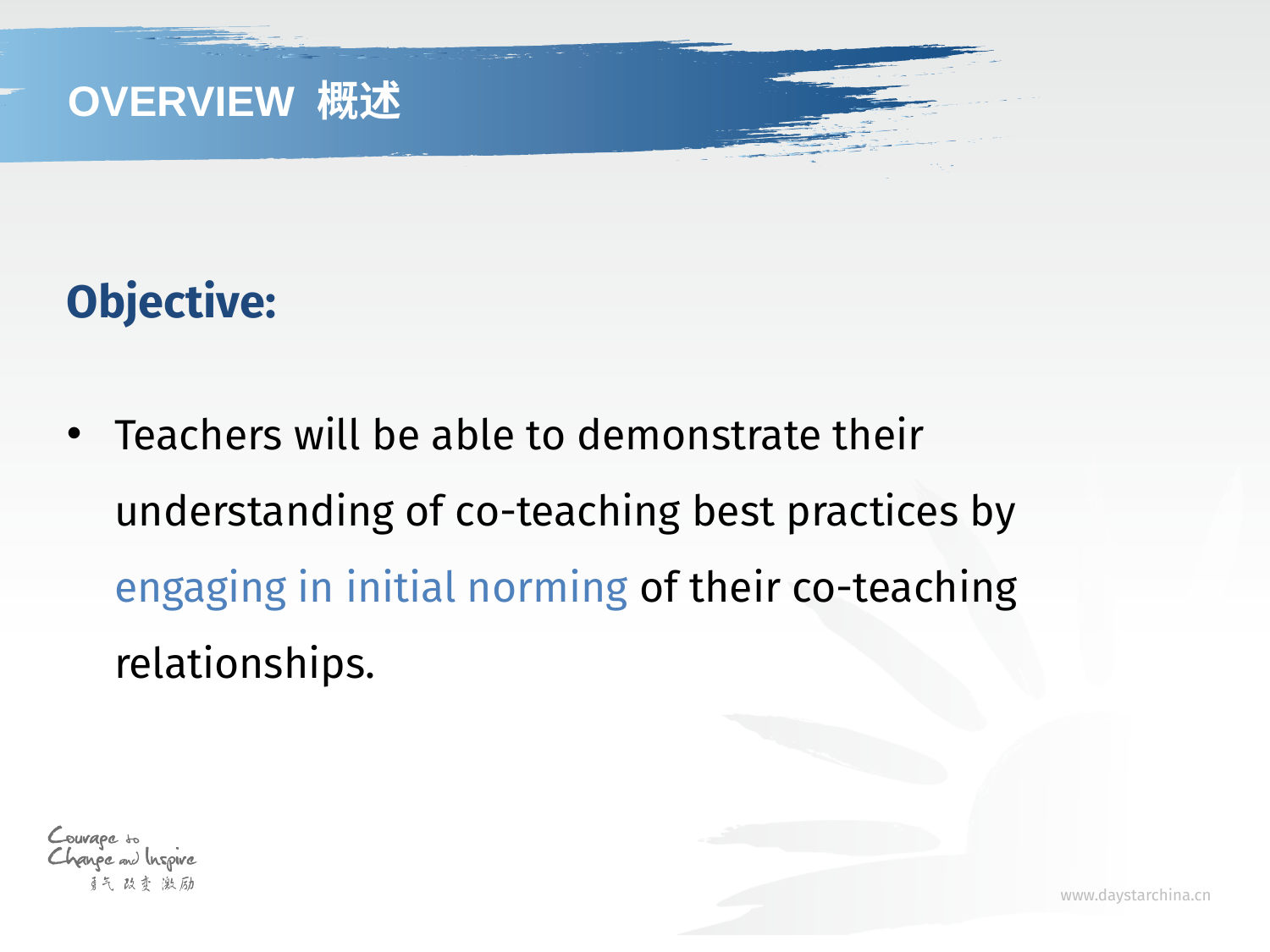

# OVERVIEW 概述
Objective:
Teachers will be able to demonstrate their understanding of co-teaching best practices by engaging in initial norming of their co-teaching relationships.